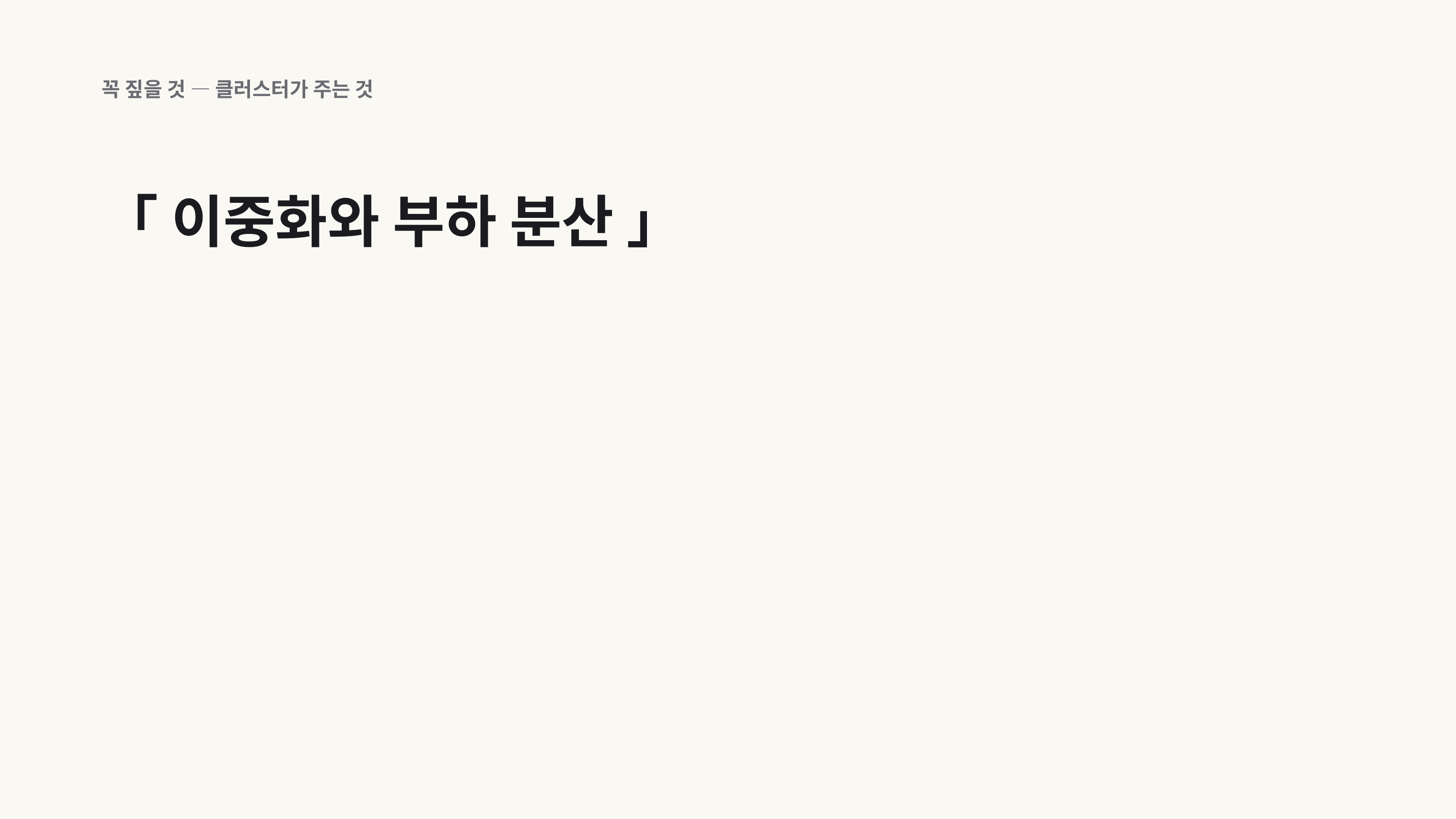

꼭 짚을 것 — 클러스터가 주는 것
「 이중화와 부하 분산 」